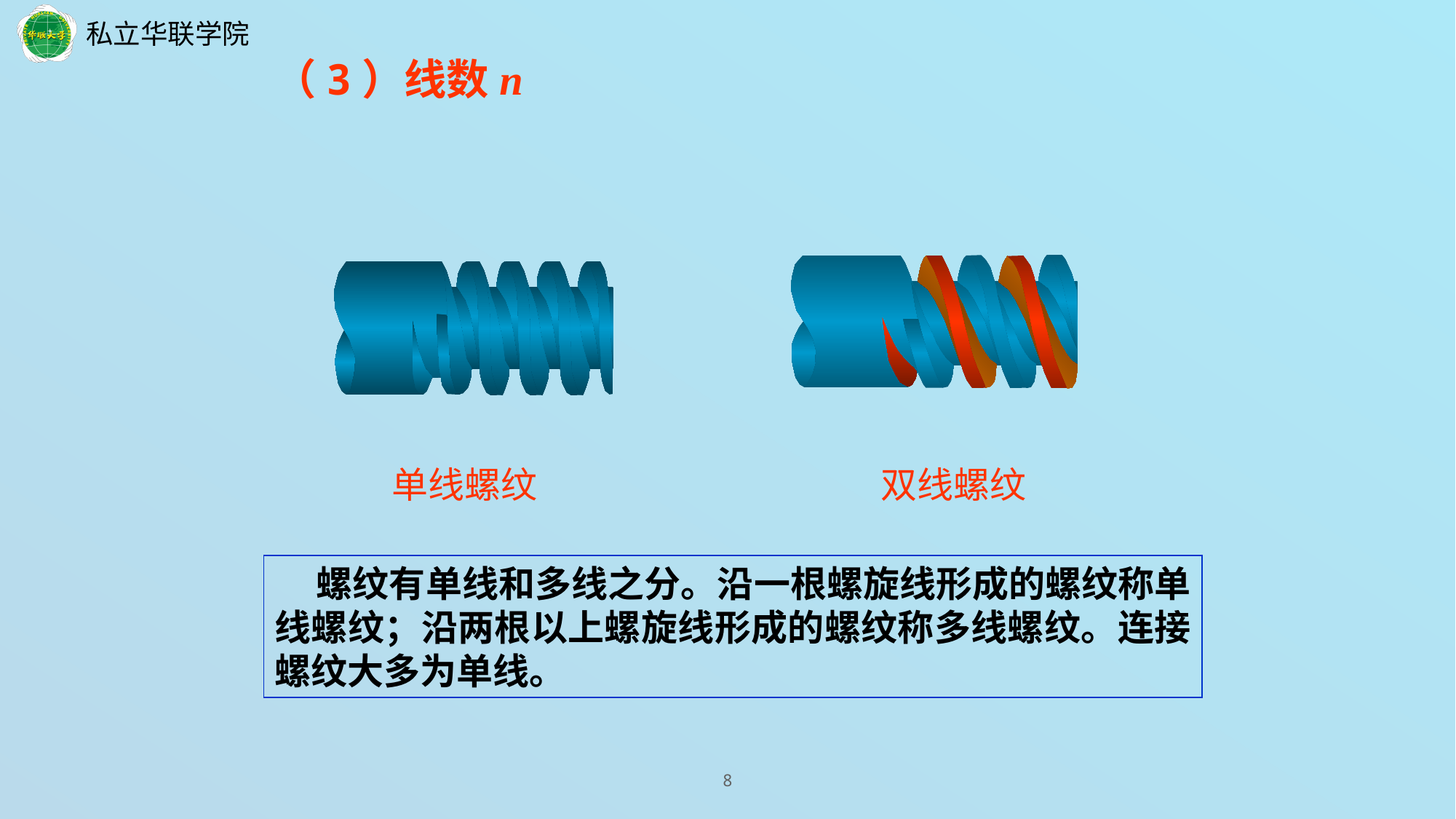

（3）线数n

单线螺纹
双线螺纹
    螺纹有单线和多线之分。沿一根螺旋线形成的螺纹称单线螺纹；沿两根以上螺旋线形成的螺纹称多线螺纹。连接螺纹大多为单线。
8